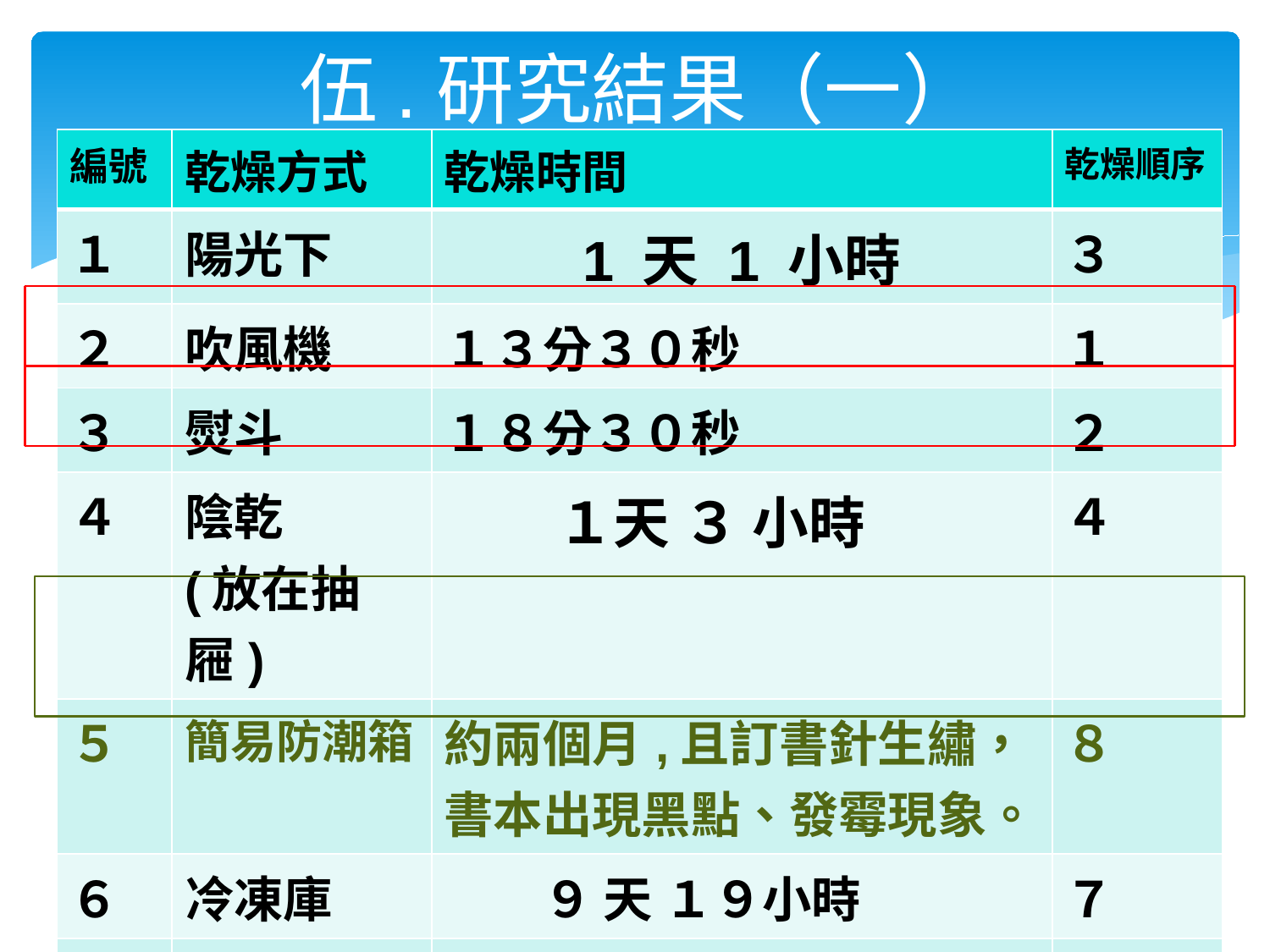

# 伍.研究結果（一）
| 編號 | 乾燥方式 | 乾燥時間 | 乾燥順序 |
| --- | --- | --- | --- |
| １ | 陽光下 | 1 天 1 小時 | ３ |
| ２ | 吹風機 | １３分３０秒 | １ |
| ３ | 熨斗 | １８分３０秒 | ２ |
| ４ | 陰乾 (放在抽屜) | １天 ３ 小時 | ４ |
| ５ | 簡易防潮箱 | 約兩個月,且訂書針生繡，書本出現黑點、發霉現象。 | ８ |
| ６ | 冷凍庫 | ９ 天 １９小時 | ７ |
| ７ | 冷藏 | ２ 天 ２０小時 | ６ |
| ８ | 電子防潮箱 | 1 天 １８小時 | ５ |